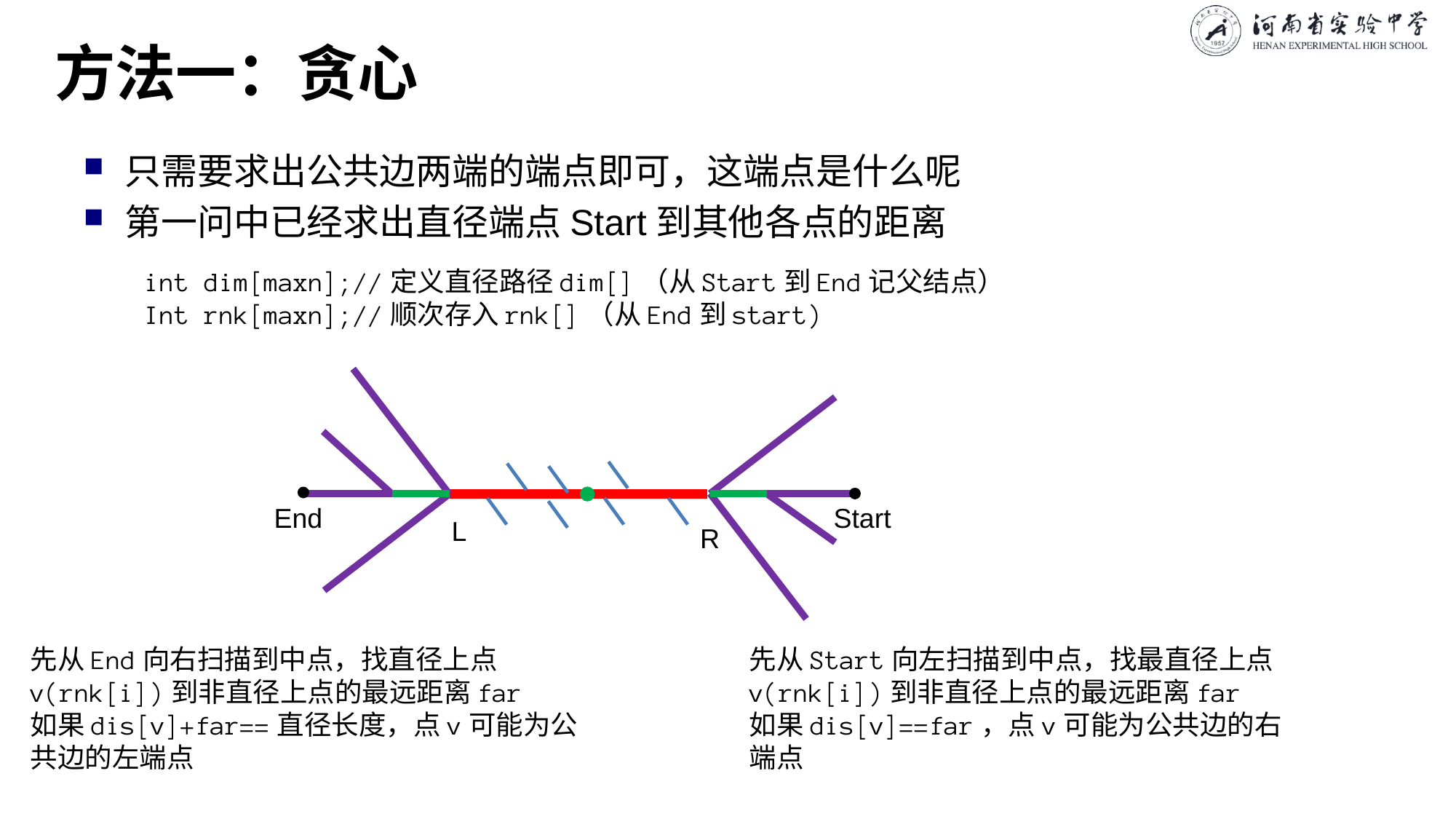

# 方法一：贪心
只需要求出公共边两端的端点即可，这端点是什么呢
第一问中已经求出直径端点Start到其他各点的距离

int dim[maxn];//定义直径路径dim[]（从Start到End记父结点）
Int rnk[maxn];//顺次存入rnk[]（从End到start)

End
Start
L
R
先从Start向左扫描到中点，找最直径上点v(rnk[i])到非直径上点的最远距离far
如果dis[v]==far，点v可能为公共边的右端点
先从End向右扫描到中点，找直径上点v(rnk[i])到非直径上点的最远距离far
如果dis[v]+far==直径长度，点v可能为公共边的左端点